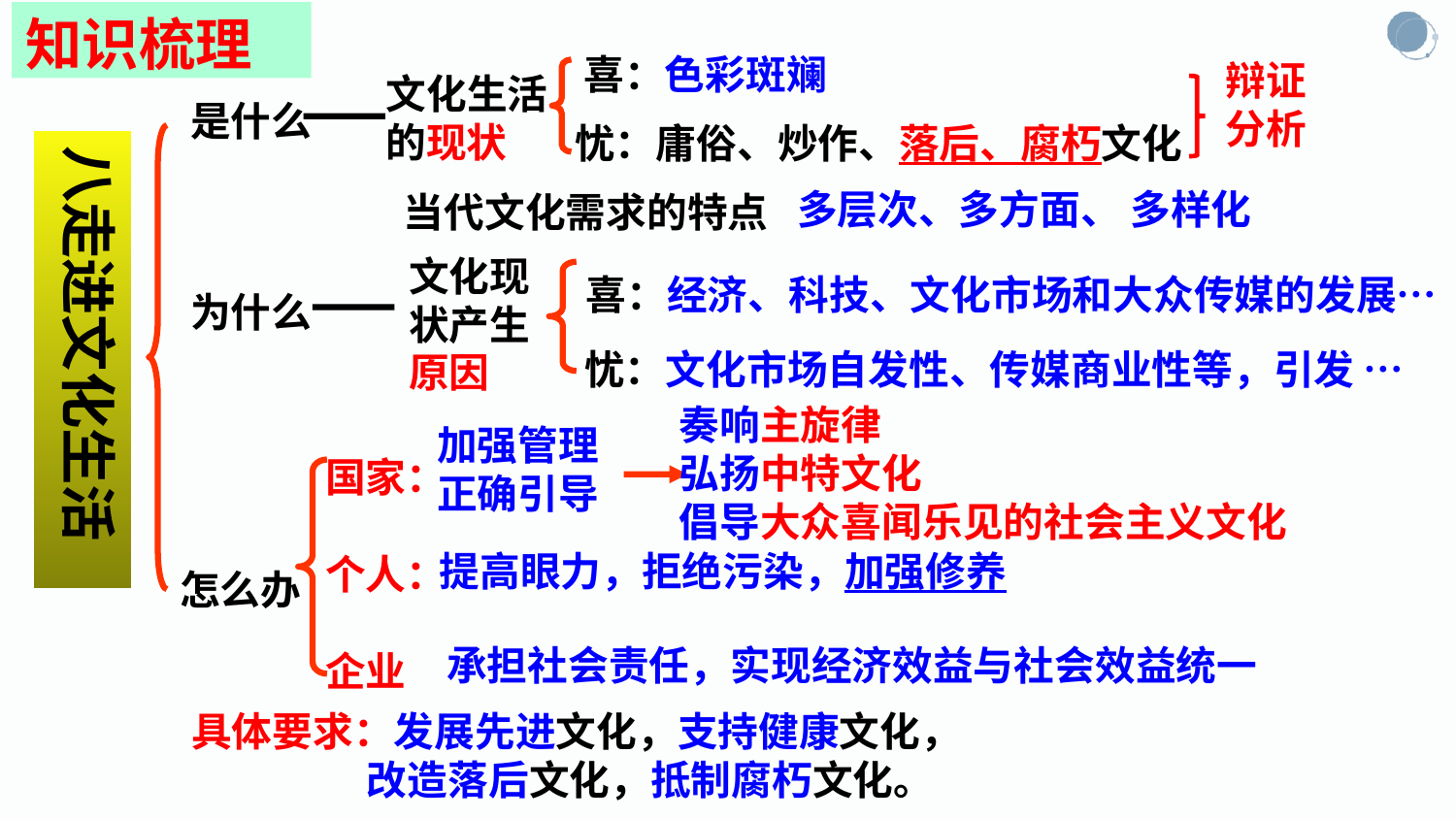

知识梳理
喜：色彩斑斓
辩证
分析

文化生活的现状

是什么
忧：庸俗、炒作、落后、腐朽文化

八走进文化生活
多层次、多方面、 多样化
当代文化需求的特点
文化现状产生原因

喜：经济、科技、文化市场和大众传媒的发展…
为什么

忧：文化市场自发性、传媒商业性等，引发 …
奏响主旋律
弘扬中特文化
倡导大众喜闻乐见的社会主义文化
国家：
个人：
企业
加强管理
正确引导

提高眼力，拒绝污染，加强修养
怎么办
承担社会责任，实现经济效益与社会效益统一
具体要求：发展先进文化，支持健康文化，
                  改造落后文化，抵制腐朽文化。